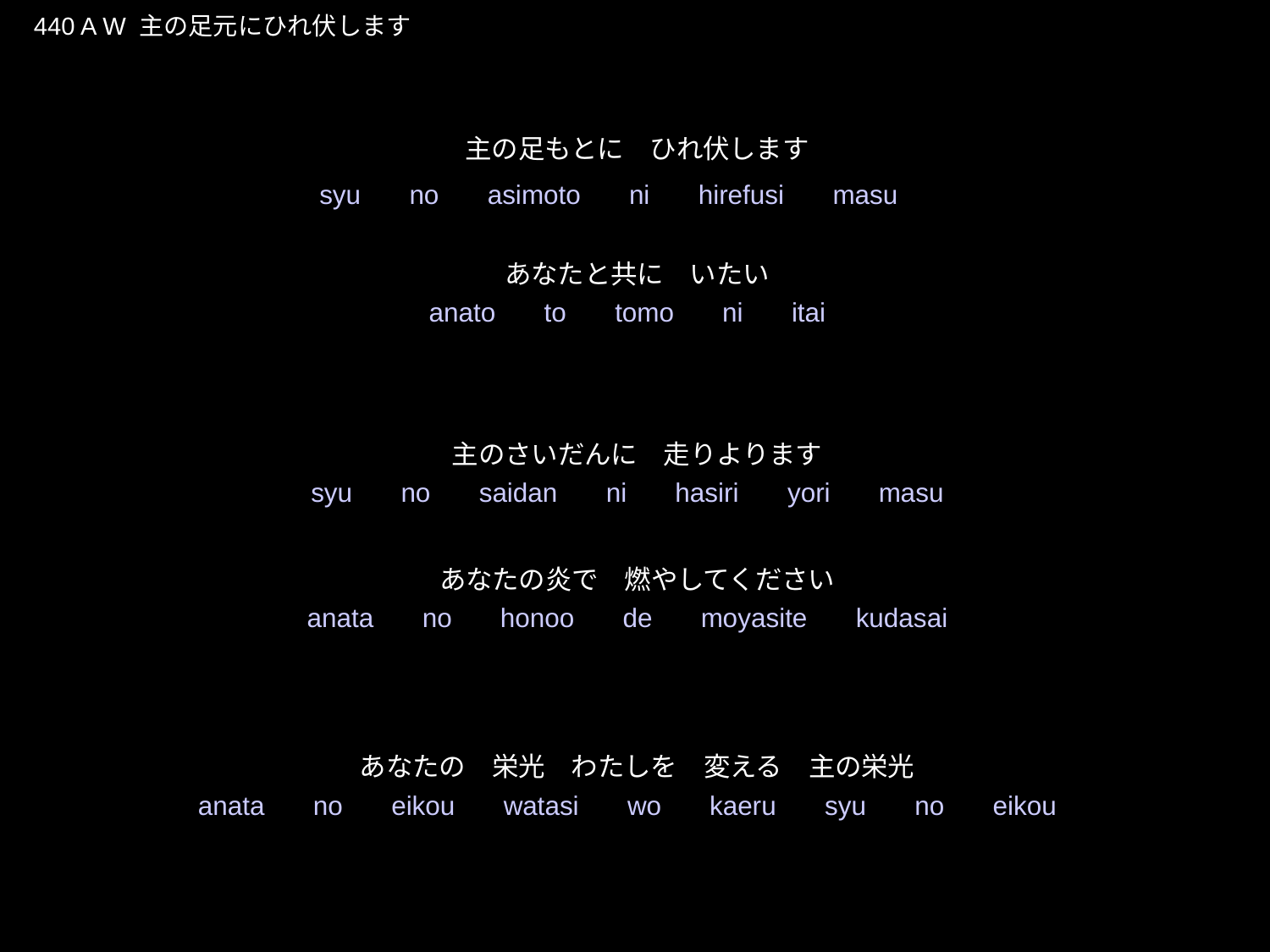

しゅのあしもとに　ひれふします
★W
440 A W 主の足元にひれ伏します
★５
主の足もとに　ひれ伏します
あなたと共に　いたい
主のさいだんに　走りよります

あなたの炎で　燃やしてください

あなたの　栄光　わたしを　変える　主の栄光
syu　no　asimoto　ni　hirefusi　masu
anato　to　tomo　ni　itai
syu　no　saidan　ni　hasiri　yori　masu

anata　no　honoo　de　moyasite　kudasai

anata　no　eikou　watasi　wo　kaeru　syu　no　eikou